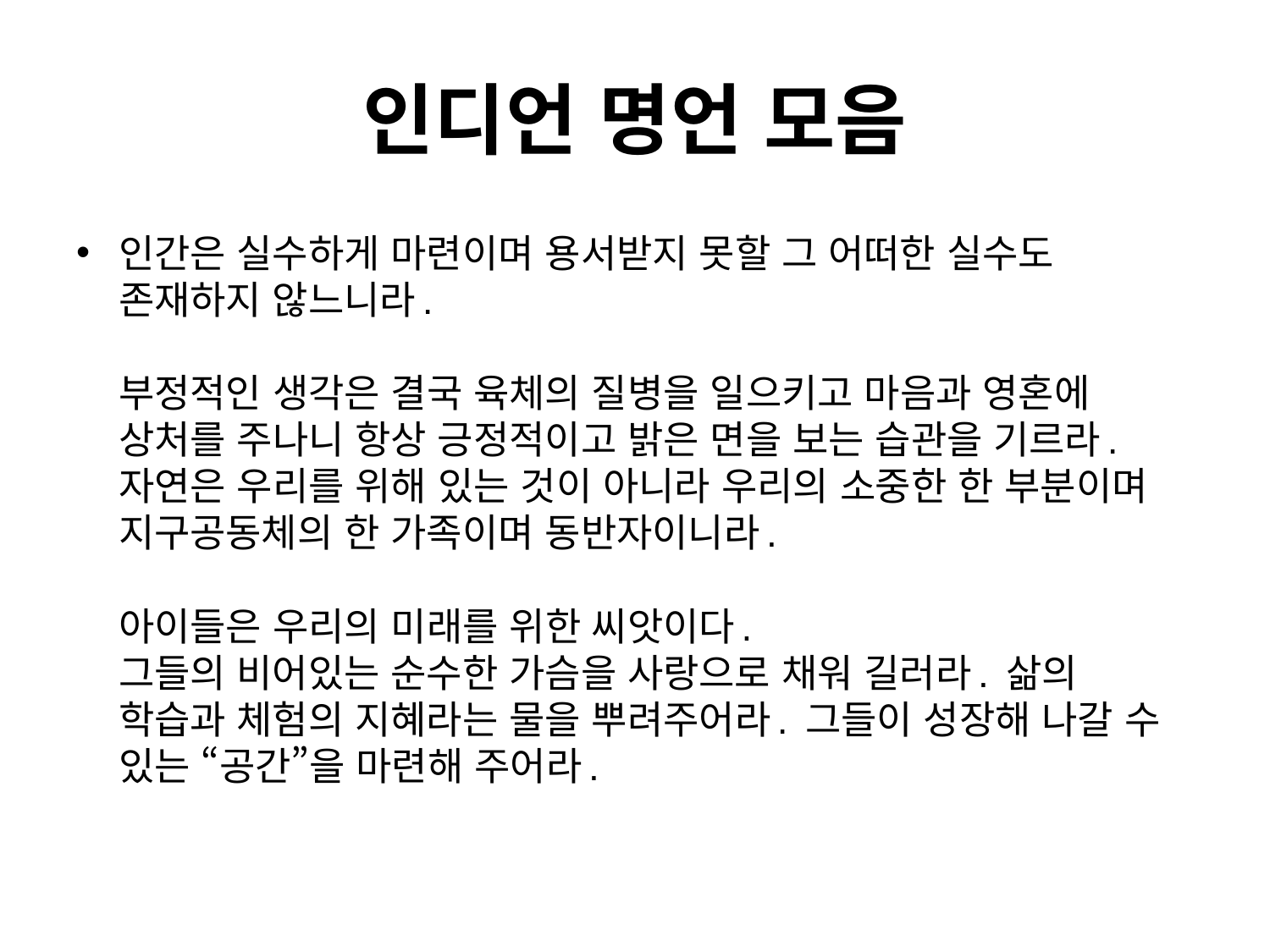

# 인디언 명언 모음
인간은 실수하게 마련이며 용서받지 못할 그 어떠한 실수도 존재하지 않느니라.
부정적인 생각은 결국 육체의 질병을 일으키고 마음과 영혼에 상처를 주나니 항상 긍정적이고 밝은 면을 보는 습관을 기르라.
자연은 우리를 위해 있는 것이 아니라 우리의 소중한 한 부분이며 지구공동체의 한 가족이며 동반자이니라.
아이들은 우리의 미래를 위한 씨앗이다.
그들의 비어있는 순수한 가슴을 사랑으로 채워 길러라. 삶의 학습과 체험의 지혜라는 물을 뿌려주어라. 그들이 성장해 나갈 수 있는 “공간”을 마련해 주어라.